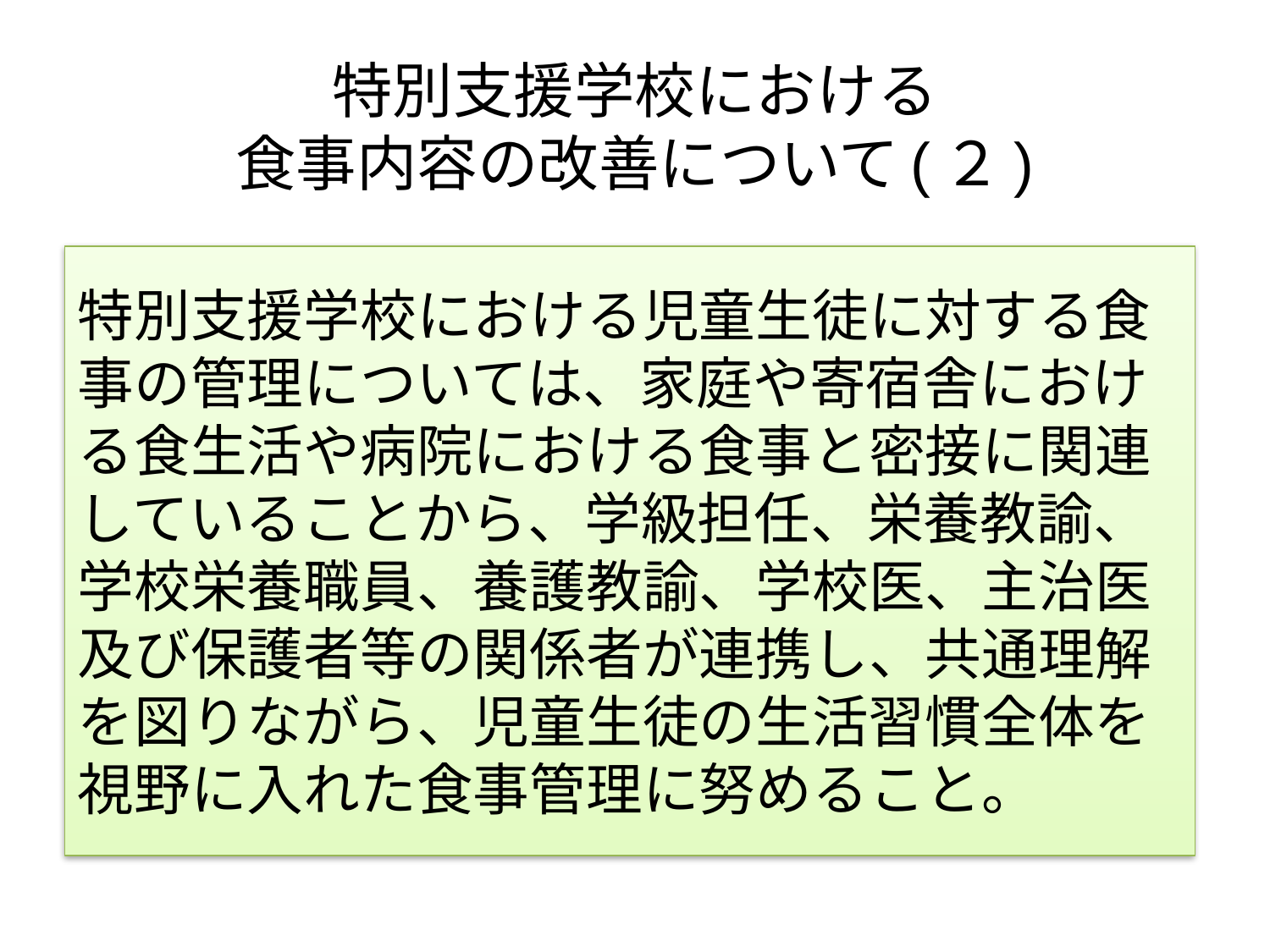

# 特別支援学校における 食事内容の改善について(２)
特別支援学校における児童生徒に対する食事の管理については、家庭や寄宿舎における食生活や病院における食事と密接に関連していることから、学級担任、栄養教諭、学校栄養職員、養護教諭、学校医、主治医及び保護者等の関係者が連携し、共通理解を図りながら、児童生徒の生活習慣全体を視野に入れた食事管理に努めること。